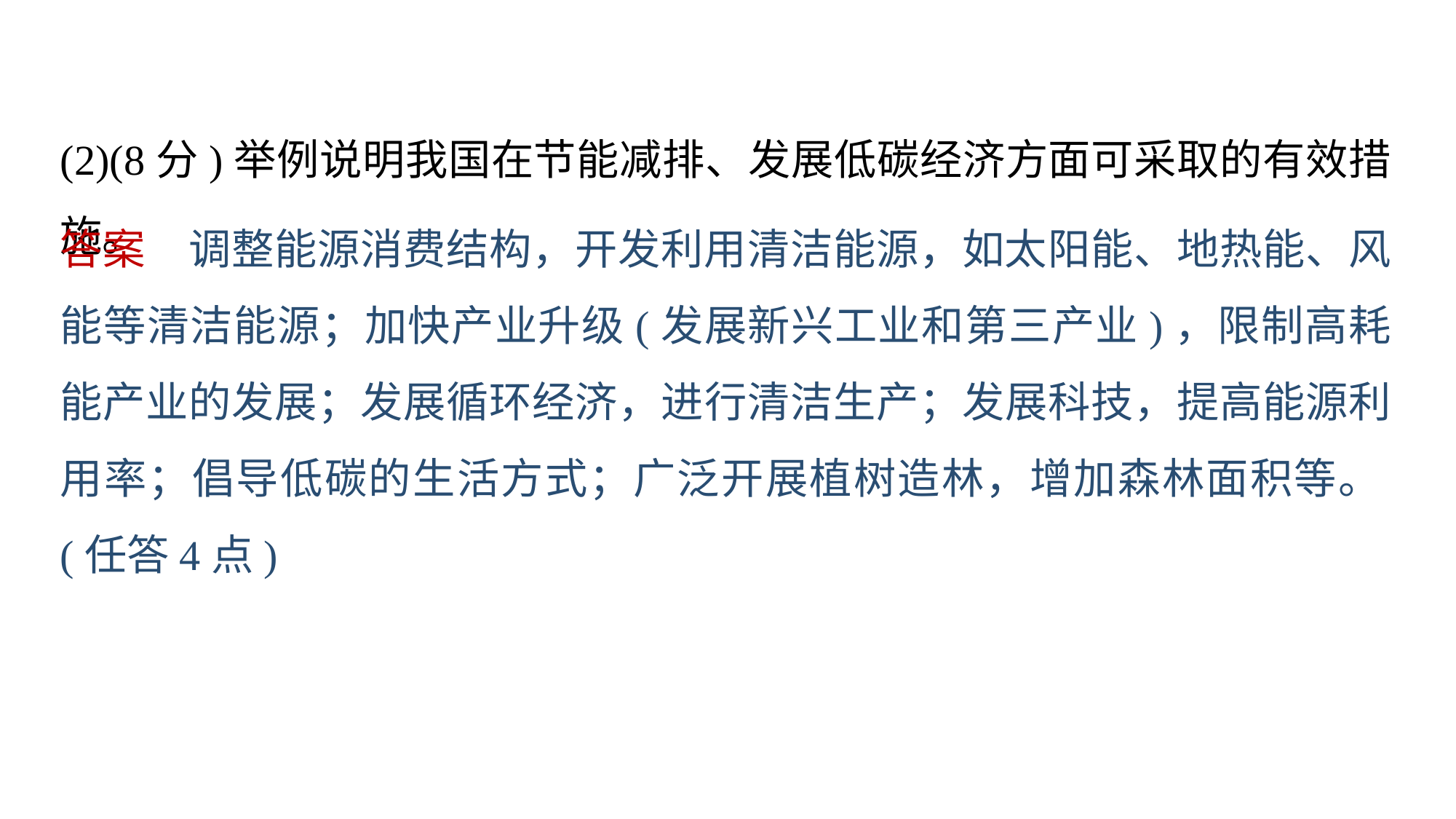

(2)(8分)举例说明我国在节能减排、发展低碳经济方面可采取的有效措施。
答案　调整能源消费结构，开发利用清洁能源，如太阳能、地热能、风能等清洁能源；加快产业升级(发展新兴工业和第三产业)，限制高耗能产业的发展；发展循环经济，进行清洁生产；发展科技，提高能源利用率；倡导低碳的生活方式；广泛开展植树造林，增加森林面积等。(任答4点)